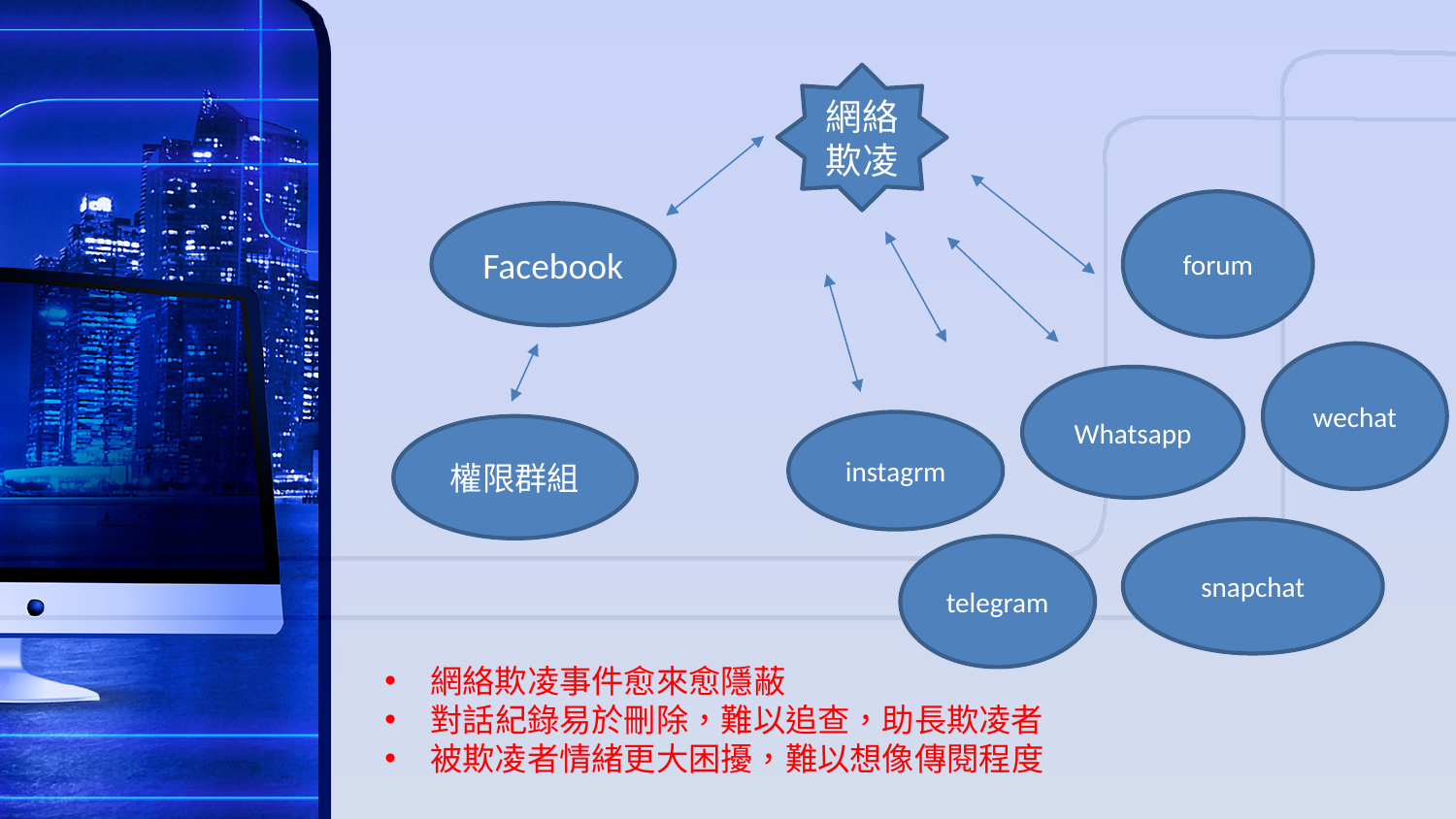

網絡欺凌
forum
Facebook
wechat
Whatsapp
instagrm
權限群組
snapchat
telegram
網絡欺凌事件愈來愈隱蔽
對話紀錄易於刪除，難以追查，助長欺凌者
被欺凌者情緒更大困擾，難以想像傳閱程度